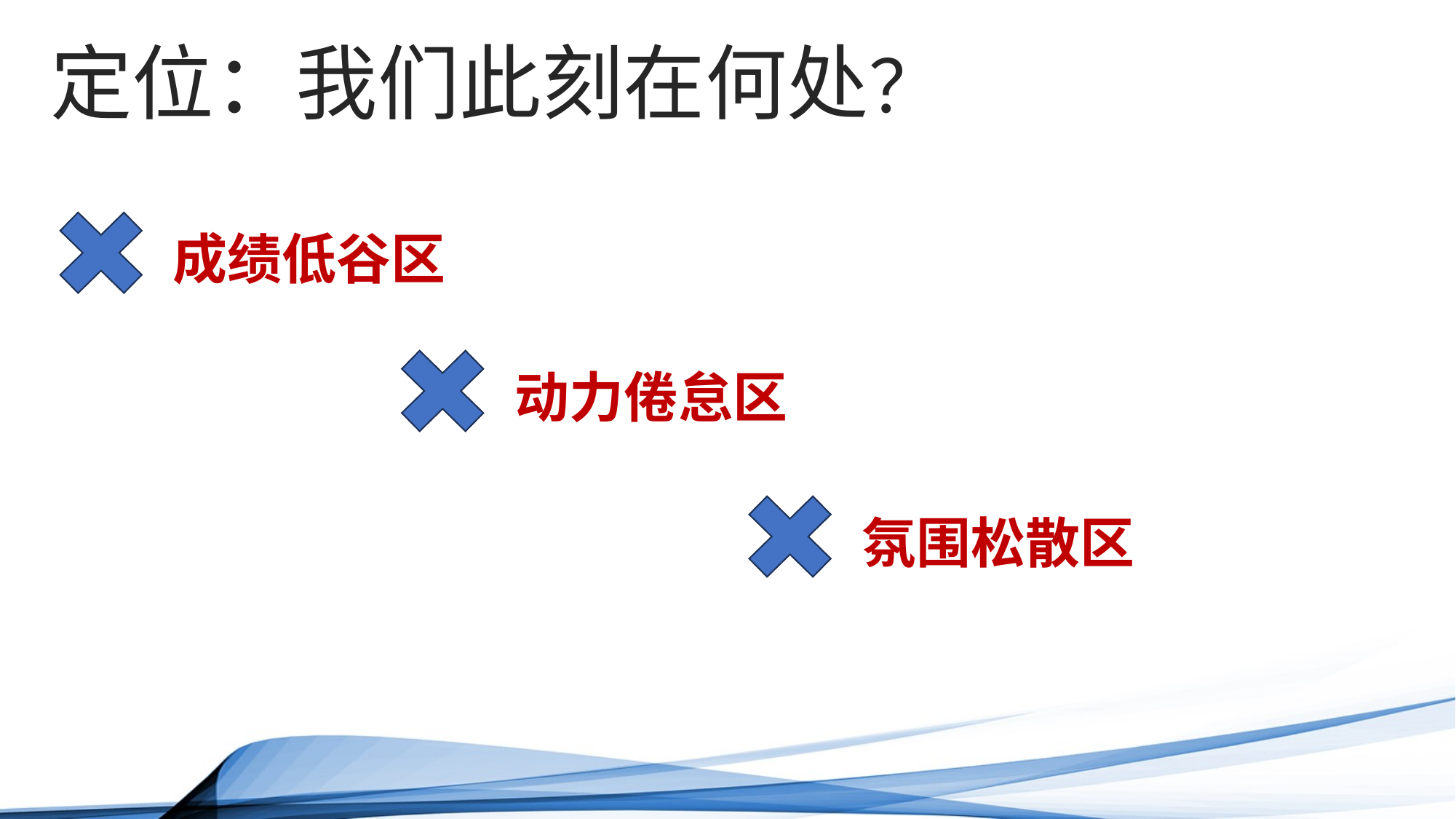

定位：我们此刻在何处？

成绩低谷区

动力倦怠区

氛围松散区
	均分较年级徘徊不定甚至更低，高分段竞争力不足